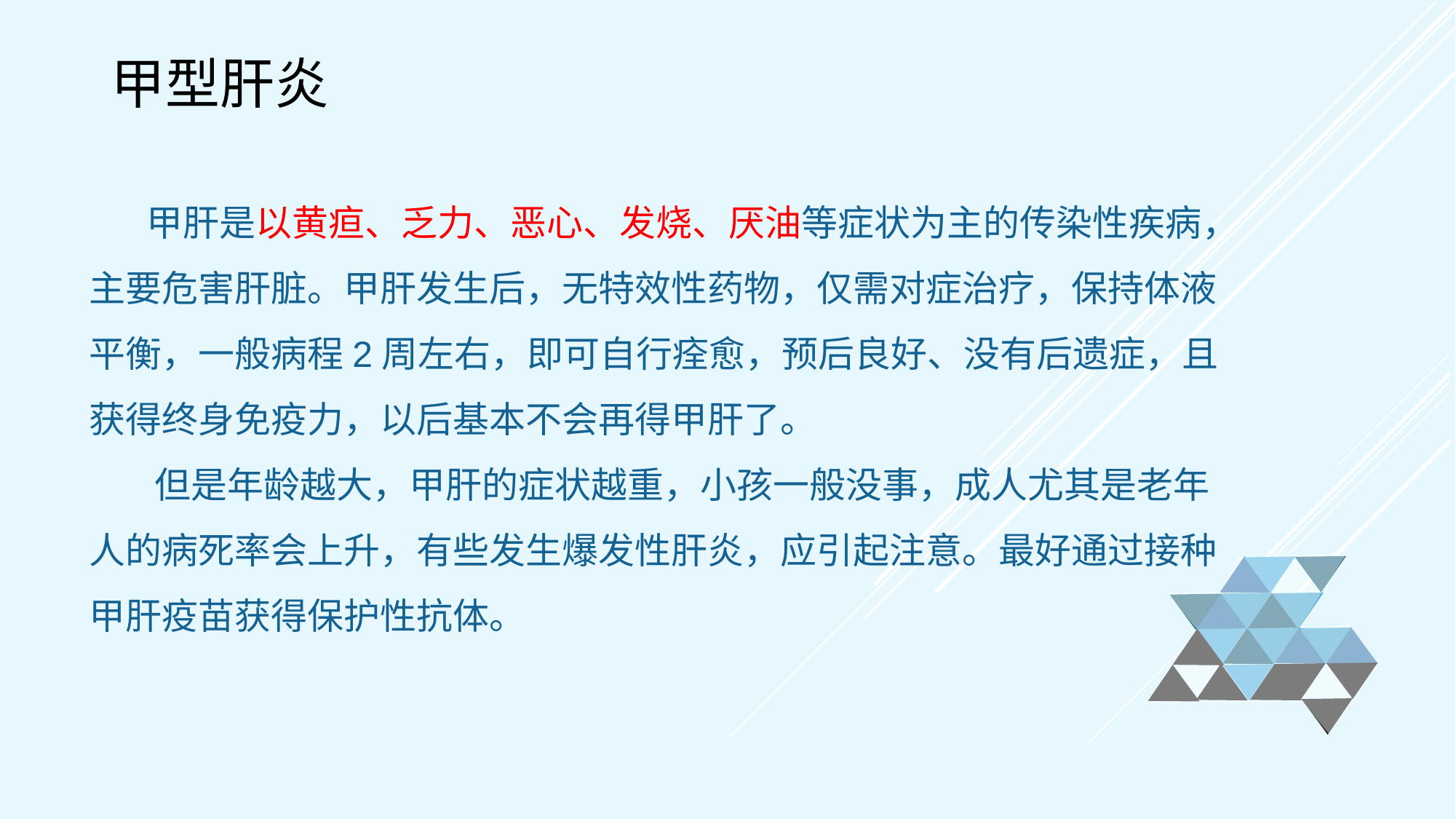

# 甲型肝炎
      甲肝是以黄疸、乏力、恶心、发烧、厌油等症状为主的传染性疾病，主要危害肝脏。甲肝发生后，无特效性药物，仅需对症治疗，保持体液平衡，一般病程2周左右，即可自行痊愈，预后良好、没有后遗症，且获得终身免疫力，以后基本不会再得甲肝了。
        但是年龄越大，甲肝的症状越重，小孩一般没事，成人尤其是老年人的病死率会上升，有些发生爆发性肝炎，应引起注意。最好通过接种甲肝疫苗获得保护性抗体。